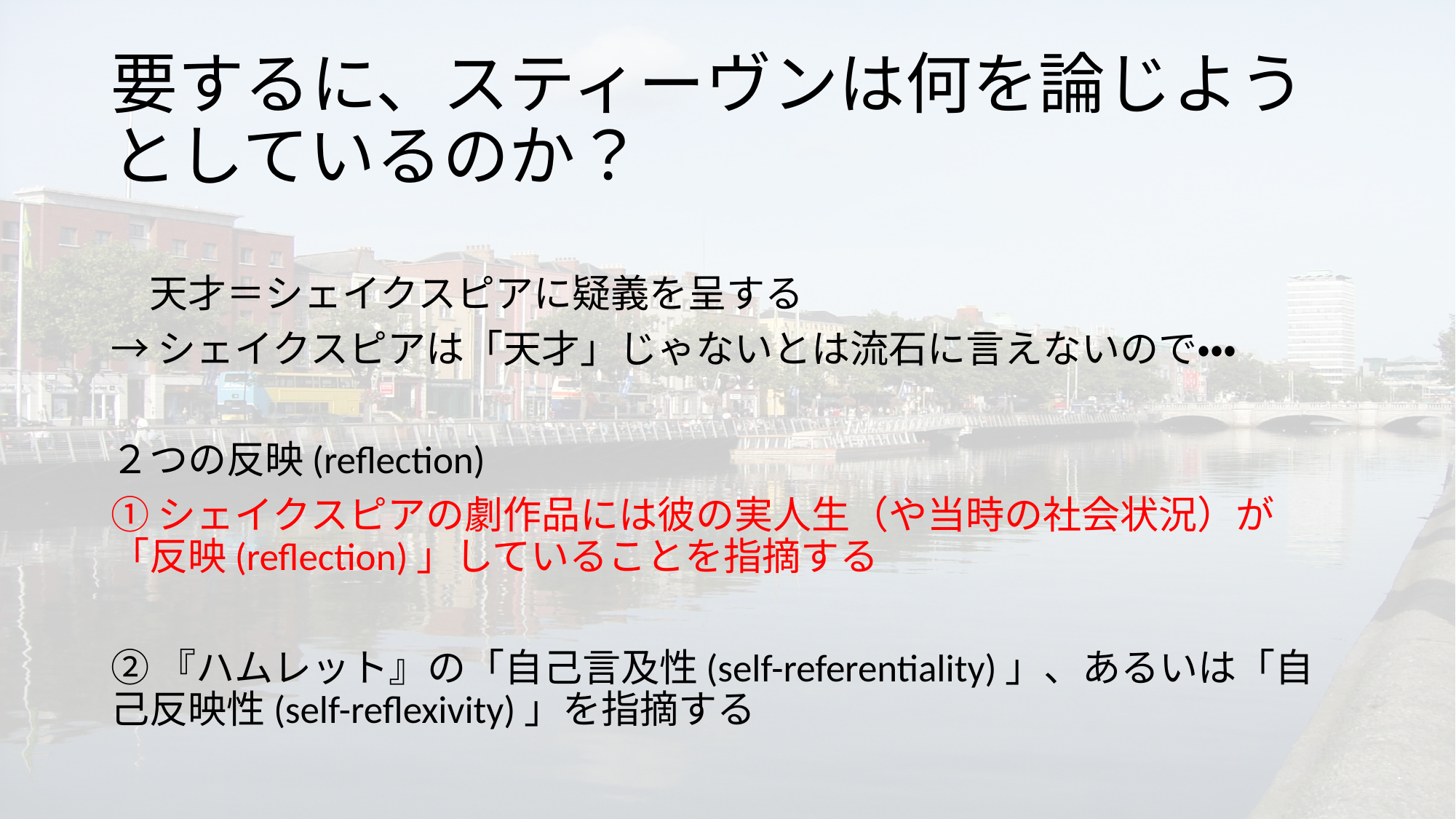

# 要するに、スティーヴンは何を論じようとしているのか？
　天才＝シェイクスピアに疑義を呈する
→シェイクスピアは「天才」じゃないとは流石に言えないので・・・

２つの反映(reflection)
①シェイクスピアの劇作品には彼の実人生（や当時の社会状況）が「反映(reflection)」していることを指摘する

②『ハムレット』の「自己言及性(self-referentiality)」、あるいは「自己反映性(self-reflexivity)」を指摘する